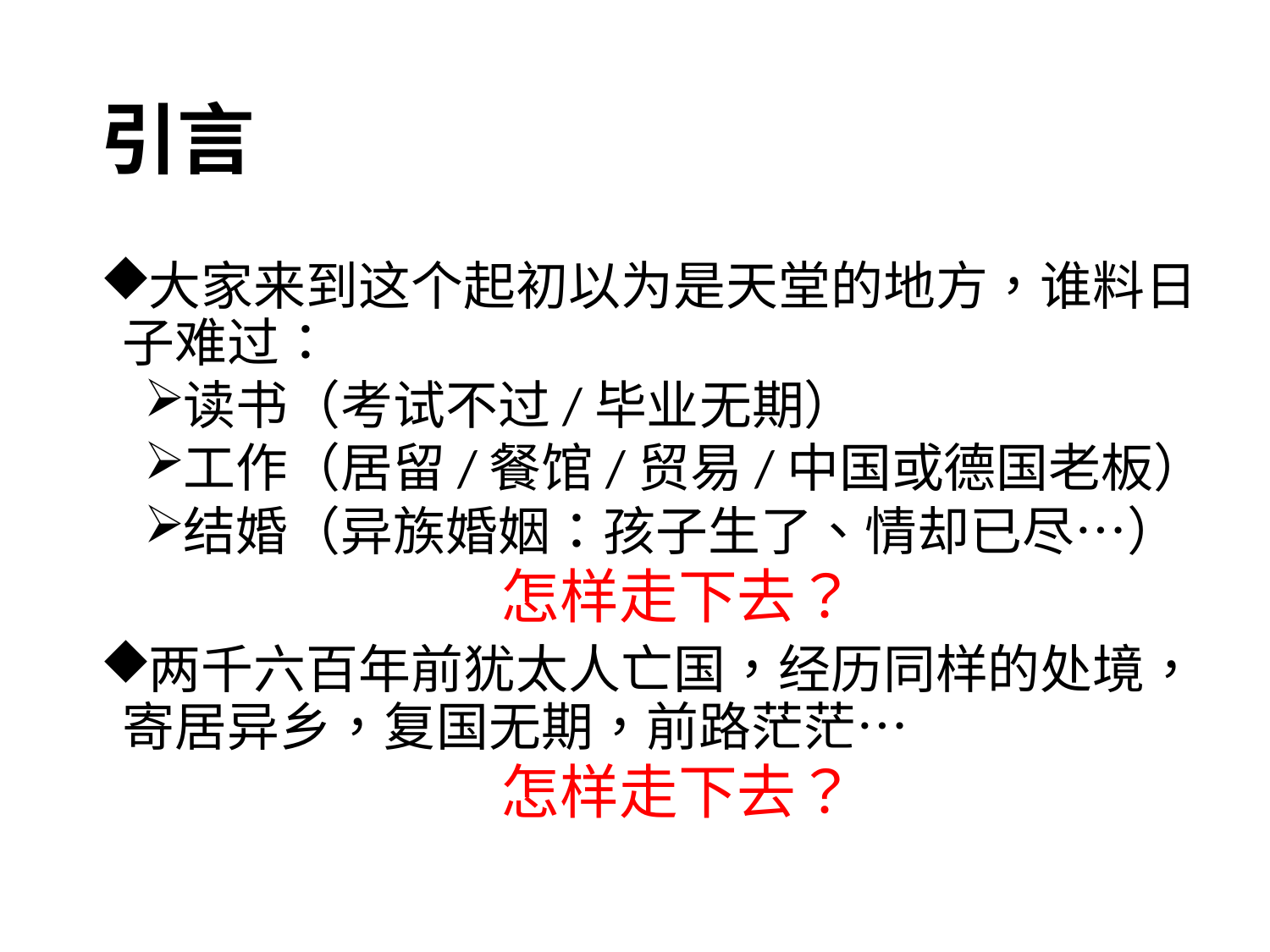

# 引言
大家来到这个起初以为是天堂的地方，谁料日子难过：
读书（考试不过/毕业无期）
工作（居留/餐馆/贸易/中国或德国老板）
结婚（异族婚姻：孩子生了、情却已尽…）
怎样走下去？
两千六百年前犹太人亡国，经历同样的处境，寄居异乡，复国无期，前路茫茫…
怎样走下去？